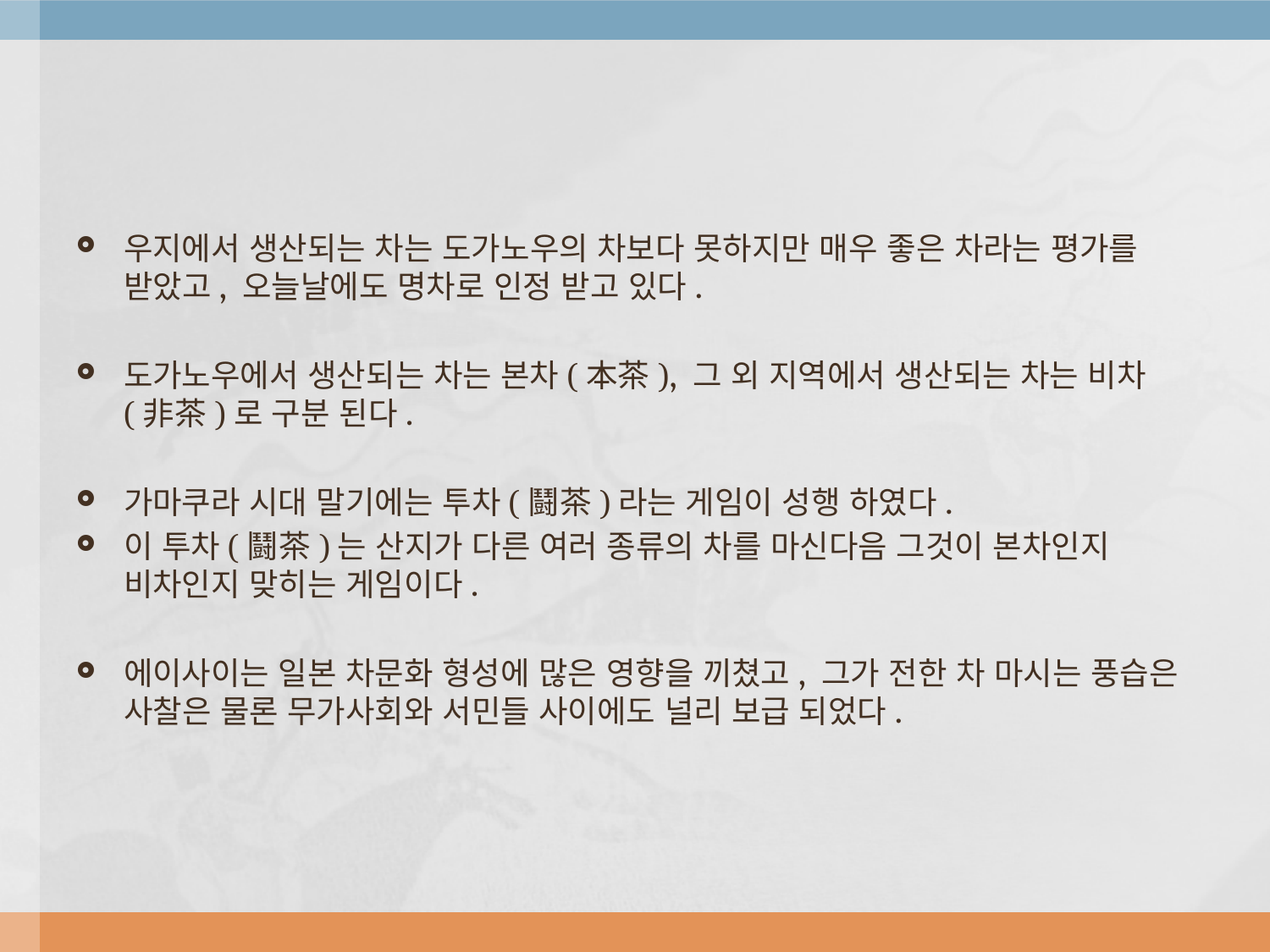

#
우지에서 생산되는 차는 도가노우의 차보다 못하지만 매우 좋은 차라는 평가를 받았고, 오늘날에도 명차로 인정 받고 있다.

도가노우에서 생산되는 차는 본차(本茶), 그 외 지역에서 생산되는 차는 비차(非茶)로 구분 된다.

가마쿠라 시대 말기에는 투차(鬪茶)라는 게임이 성행 하였다.
이 투차(鬪茶)는 산지가 다른 여러 종류의 차를 마신다음 그것이 본차인지 비차인지 맞히는 게임이다.

에이사이는 일본 차문화 형성에 많은 영향을 끼쳤고, 그가 전한 차 마시는 풍습은 사찰은 물론 무가사회와 서민들 사이에도 널리 보급 되었다.